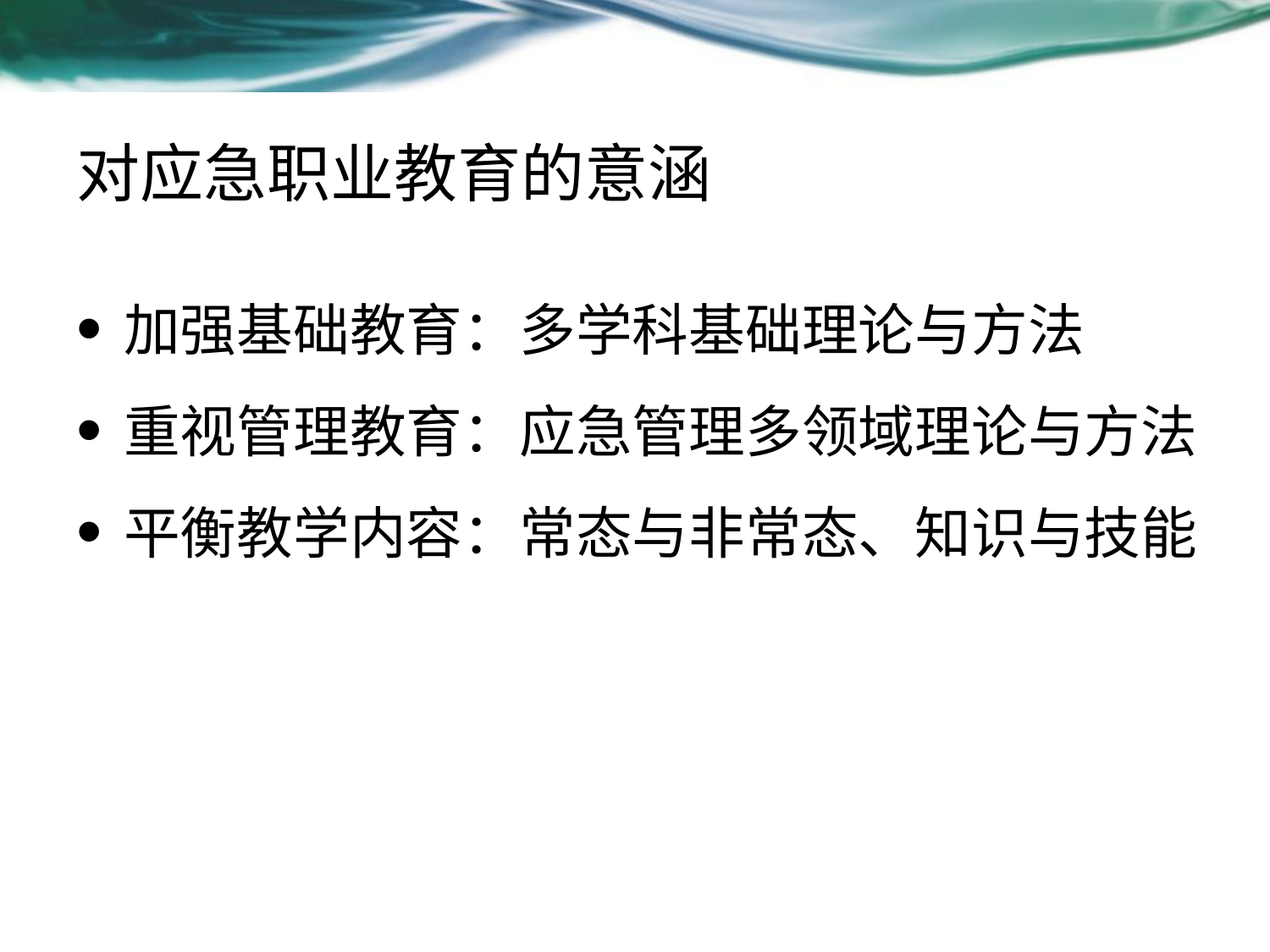

# 对应急职业教育的意涵
加强基础教育：多学科基础理论与方法
重视管理教育：应急管理多领域理论与方法
平衡教学内容：常态与非常态、知识与技能